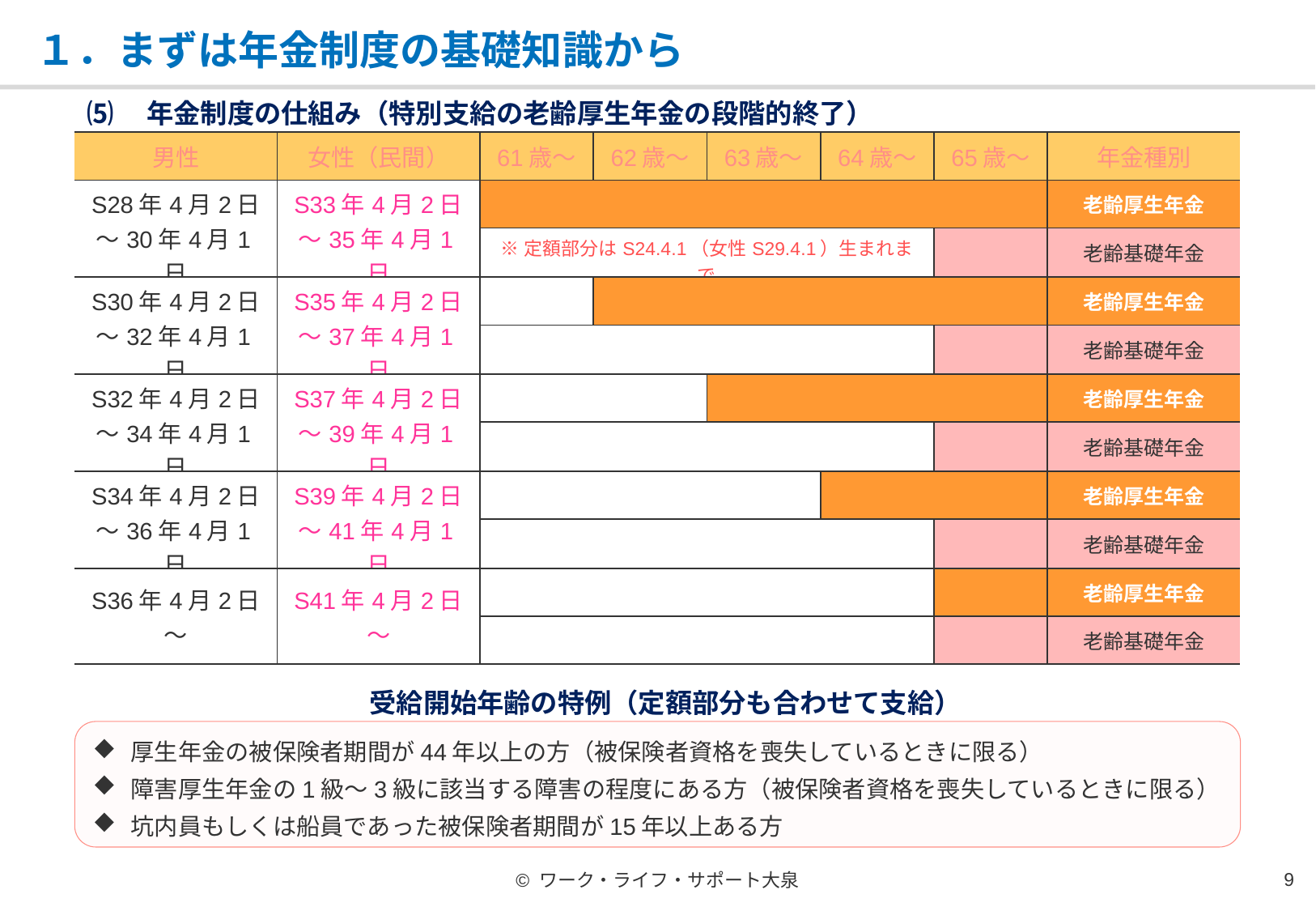

# １．まずは年金制度の基礎知識から
⑸　年金制度の仕組み（特別支給の老齢厚生年金の段階的終了）
| 男性 | 女性（民間） | 61歳～ | 62歳～ | 63歳～ | 64歳～ | 65歳～ | 年金種別 |
| --- | --- | --- | --- | --- | --- | --- | --- |
| S28年4月2日 ～30年4月1日 | S33年4月2日 ～35年4月1日 |  |  |  |  |  | 老齢厚生年金 |
| ～30年4月1日 |  | ※定額部分はS24.4.1（女性S29.4.1）生まれまで |  |  |  |  | 老齢基礎年金 |
| S30年4月2日 ～32年4月1日 | S35年4月2日 ～37年4月1日 |  |  |  |  |  | 老齢厚生年金 |
| ～32年4月1日 |  |  |  |  |  |  | 老齢基礎年金 |
| S32年4月2日 ～34年4月1日 | S37年4月2日 ～39年4月1日 |  |  |  |  |  | 老齢厚生年金 |
| ～34年4月1日 |  |  |  |  |  |  | 老齢基礎年金 |
| S34年4月2日 ～36年4月1日 | S39年4月2日 ～41年4月1日 |  |  |  |  |  | 老齢厚生年金 |
| ～36年4月1日 |  |  |  |  |  |  | 老齢基礎年金 |
| S36年4月2日～ | S41年4月2日～ |  |  |  |  |  | 老齢厚生年金 |
|  |  |  |  |  |  |  | 老齢基礎年金 |
受給開始年齢の特例（定額部分も合わせて支給）
厚生年金の被保険者期間が44年以上の方（被保険者資格を喪失しているときに限る）
障害厚生年金の1級～3級に該当する障害の程度にある方（被保険者資格を喪失しているときに限る）
坑内員もしくは船員であった被保険者期間が15年以上ある方
© ワーク・ライフ・サポート大泉
9